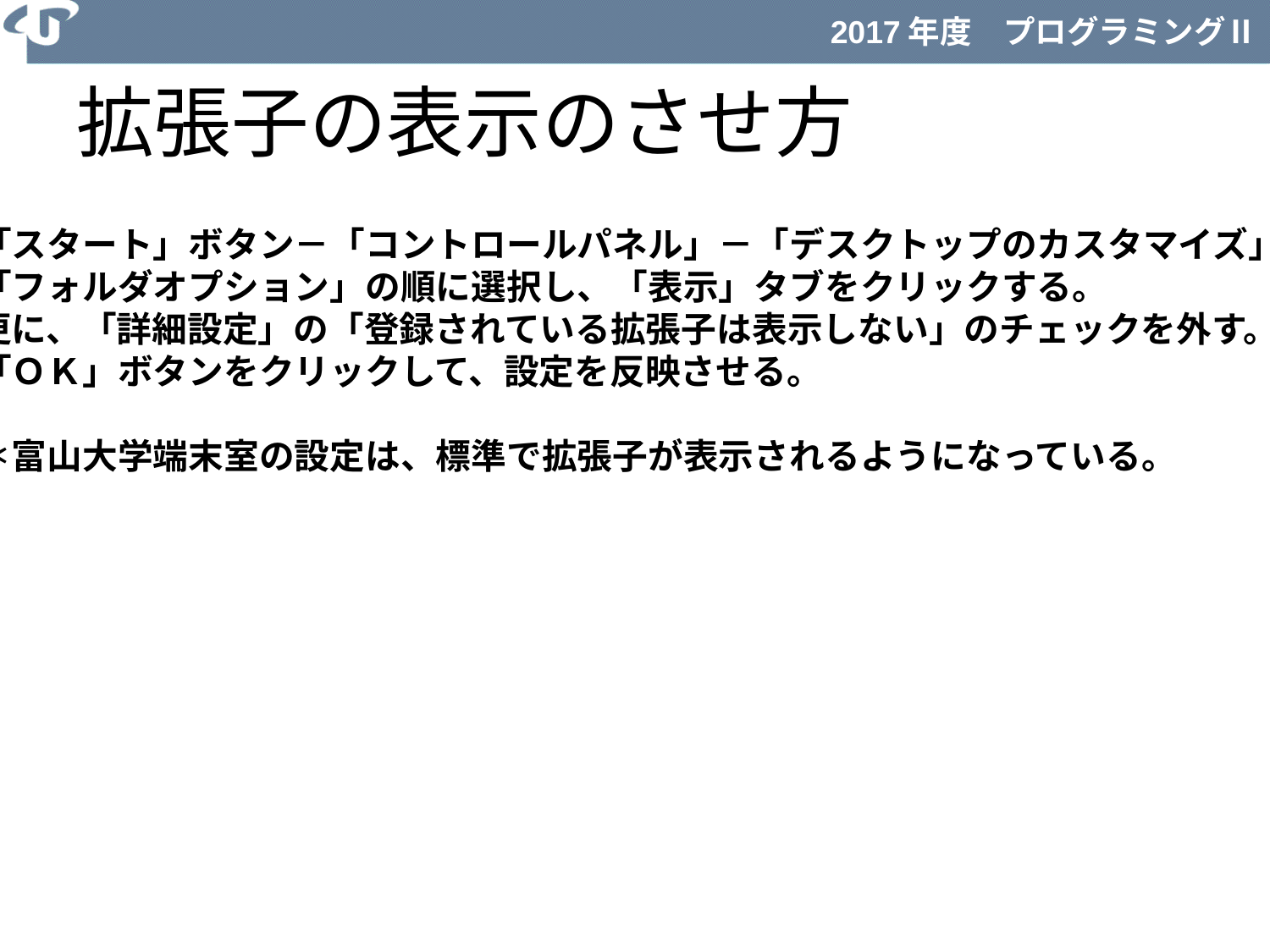

# 拡張子の表示のさせ方
「スタート」ボタン－「コントロールパネル」－「デスクトップのカスタマイズ」－
「フォルダオプション」の順に選択し、「表示」タブをクリックする。
更に、「詳細設定」の「登録されている拡張子は表示しない」のチェックを外す。
「ＯＫ」ボタンをクリックして、設定を反映させる。

＊富山大学端末室の設定は、標準で拡張子が表示されるようになっている。